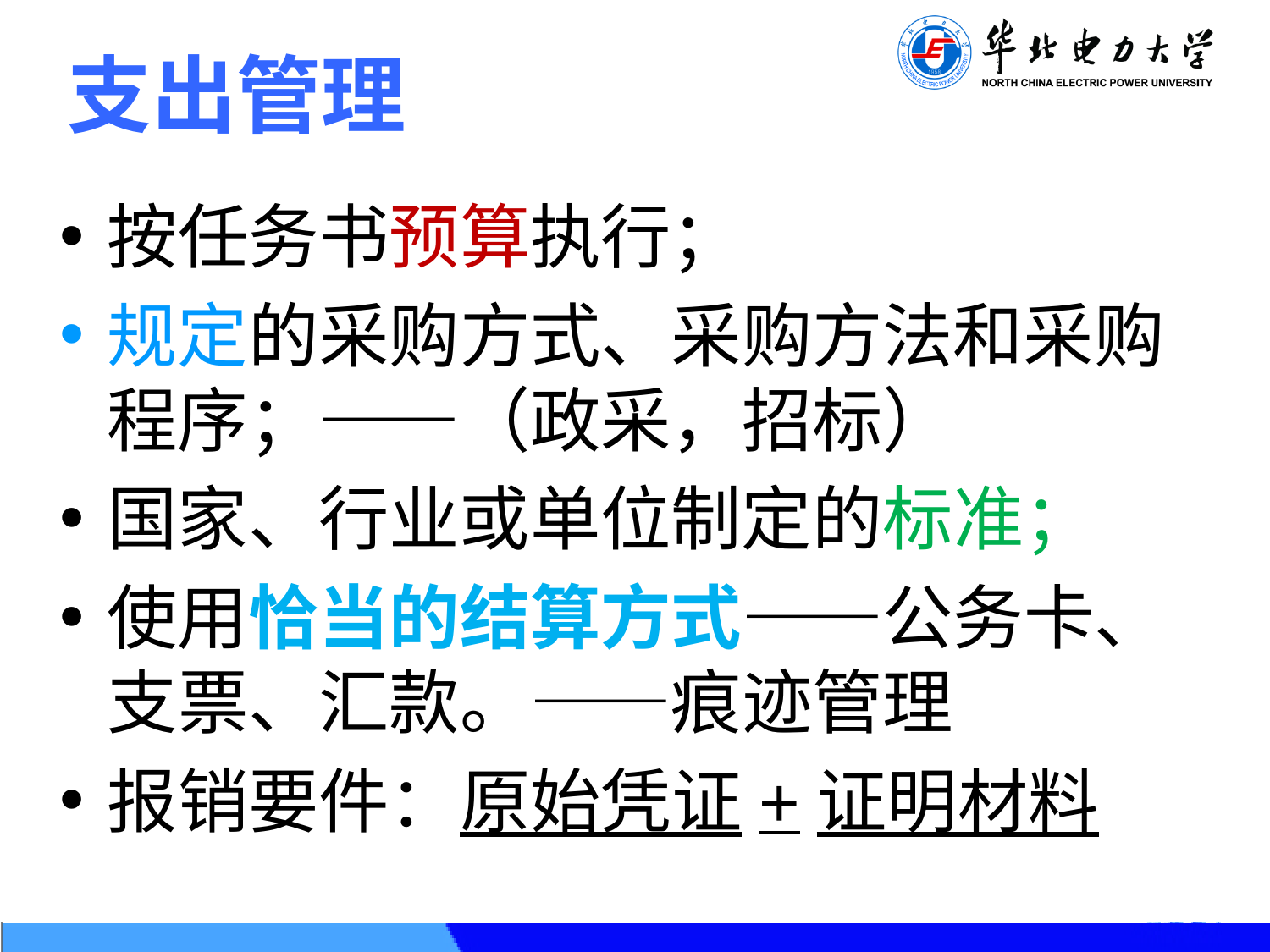

支出管理
按任务书预算执行；
规定的采购方式、采购方法和采购程序；——（政采，招标）
国家、行业或单位制定的标准；
使用恰当的结算方式——公务卡、支票、汇款。——痕迹管理
报销要件：原始凭证+证明材料